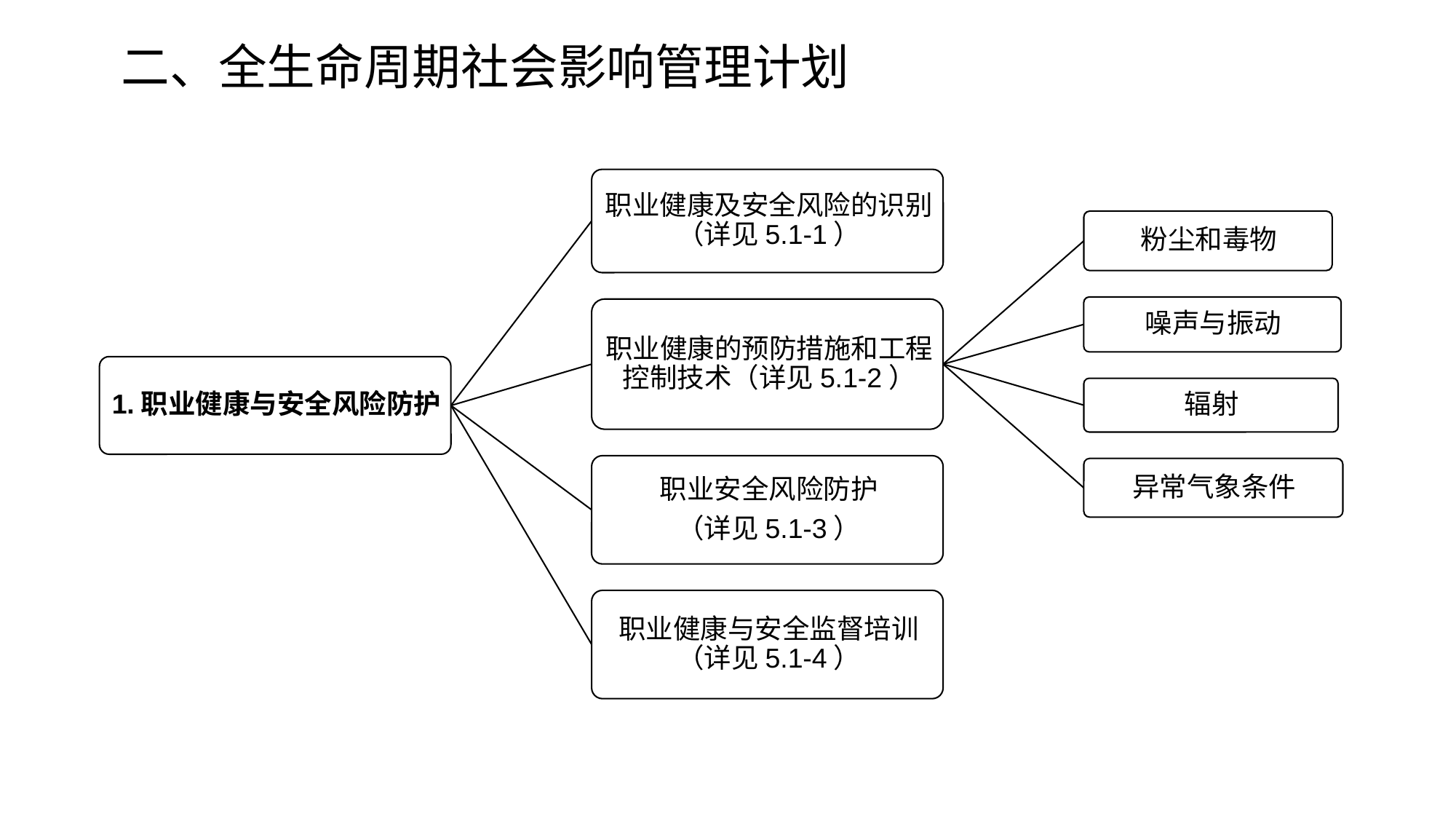

二、全生命周期社会影响管理计划
1.职业健康与安全风险防护

职业健康及安全风险的识别（详见5.1-1）

职业健康的预防措施和工程控制技术（详见5.1-2）

粉尘和毒物

噪声与振动

辐射

异常气象条件

职业安全风险防护
（详见5.1-3）

职业健康与安全监督培训（详见5.1-4）